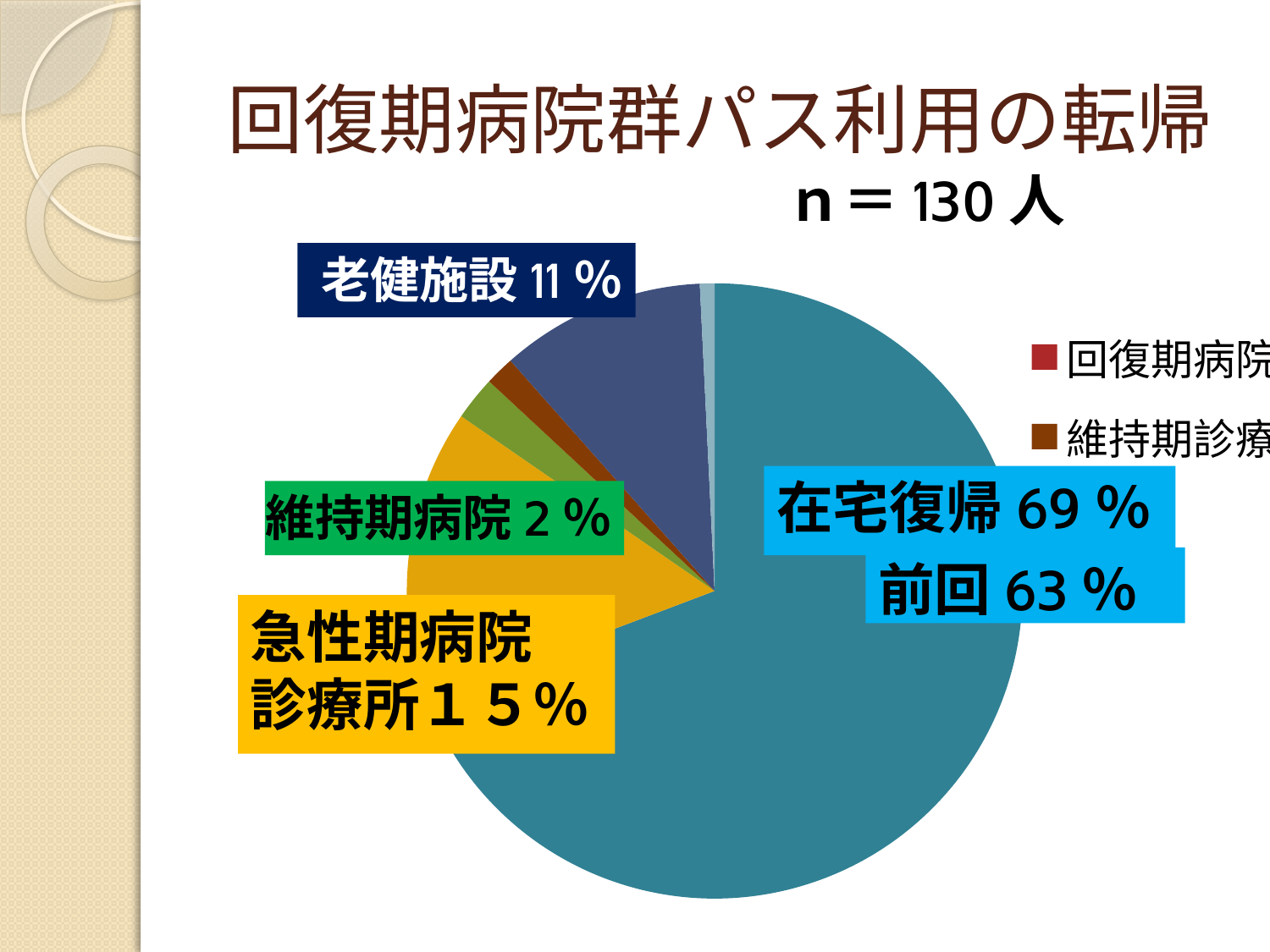

# 回復期病院群パス利用の転帰
ｎ＝130人
老健施設11％

### Chart

| Category | 患者数 |
|---|---|
| 在宅復帰 | 90.0 |
| 急性期病院・診療所 | 20.0 |
| 回復期病院 | 0.0 |
| 維持期病院 | 3.0 |
| 維持期診療所 | 2.0 |
| 老健施設 | 14.0 |
| 死亡 | 1.0 |
在宅復帰69％
維持期病院2％
前回63％
急性期病院
診療所１５％